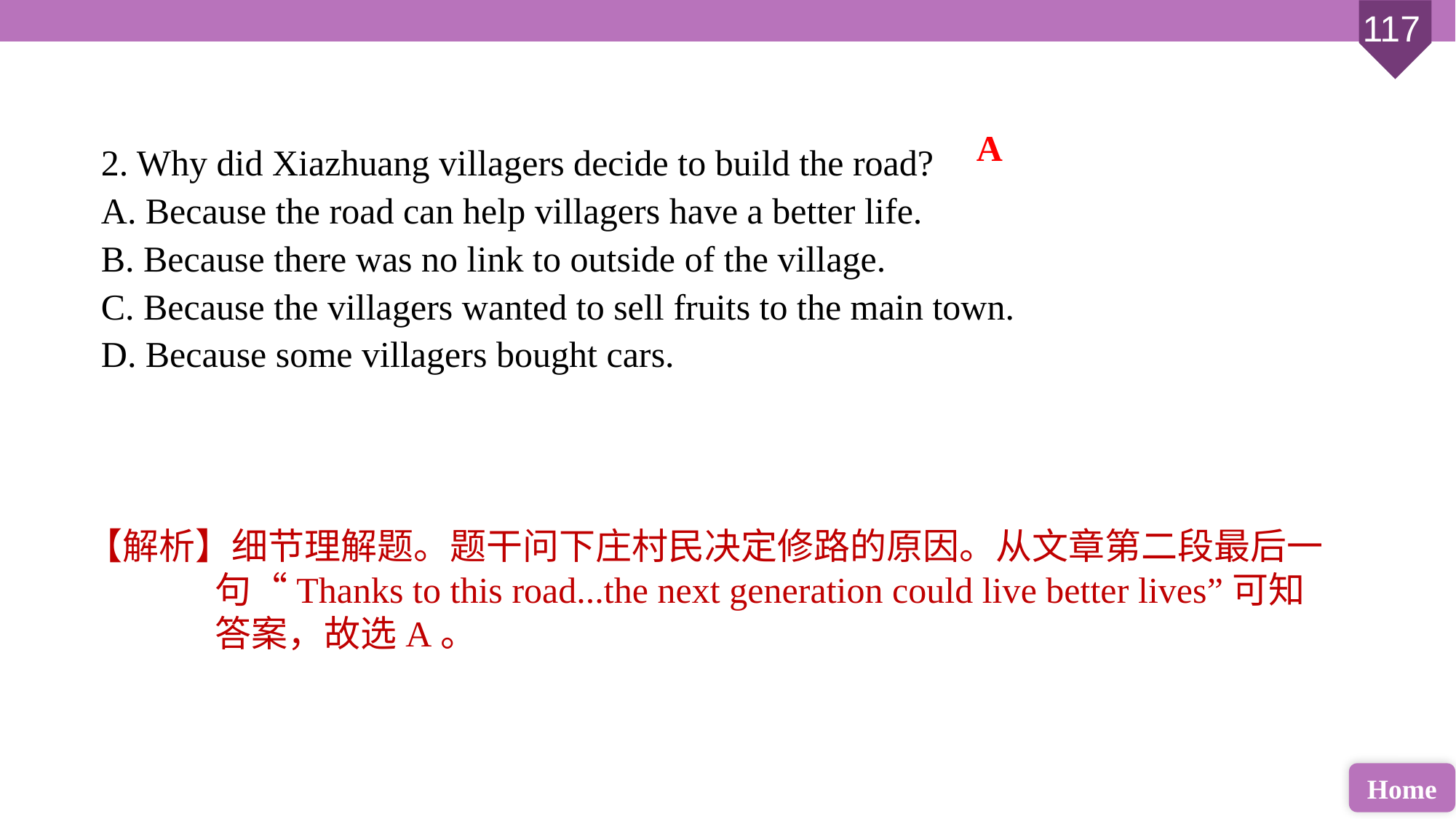

A
2. Why did Xiazhuang villagers decide to build the road?
A. Because the road can help villagers have a better life.
B. Because there was no link to outside of the village.
C. Because the villagers wanted to sell fruits to the main town.
D. Because some villagers bought cars.
【解析】细节理解题。题干问下庄村民决定修路的原因。从文章第二段最后一句“Thanks to this road...the next generation could live better lives”可知答案，故选A。